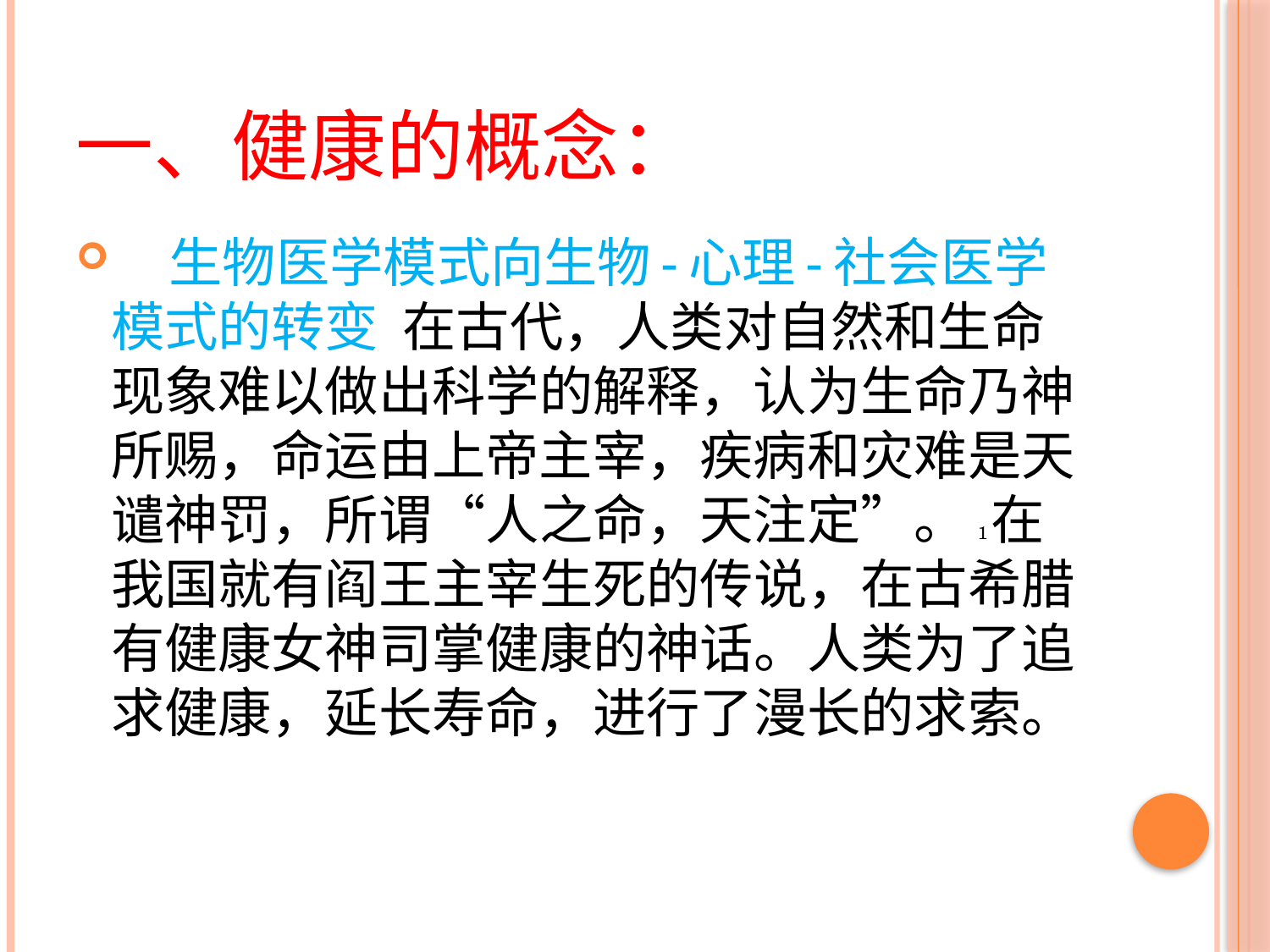

# 一、健康的概念：
    生物医学模式向生物-心理-社会医学模式的转变  在古代，人类对自然和生命现象难以做出科学的解释，认为生命乃神所赐，命运由上帝主宰，疾病和灾难是天谴神罚，所谓“人之命，天注定”。1在我国就有阎王主宰生死的传说，在古希腊有健康女神司掌健康的神话。人类为了追求健康，延长寿命，进行了漫长的求索。